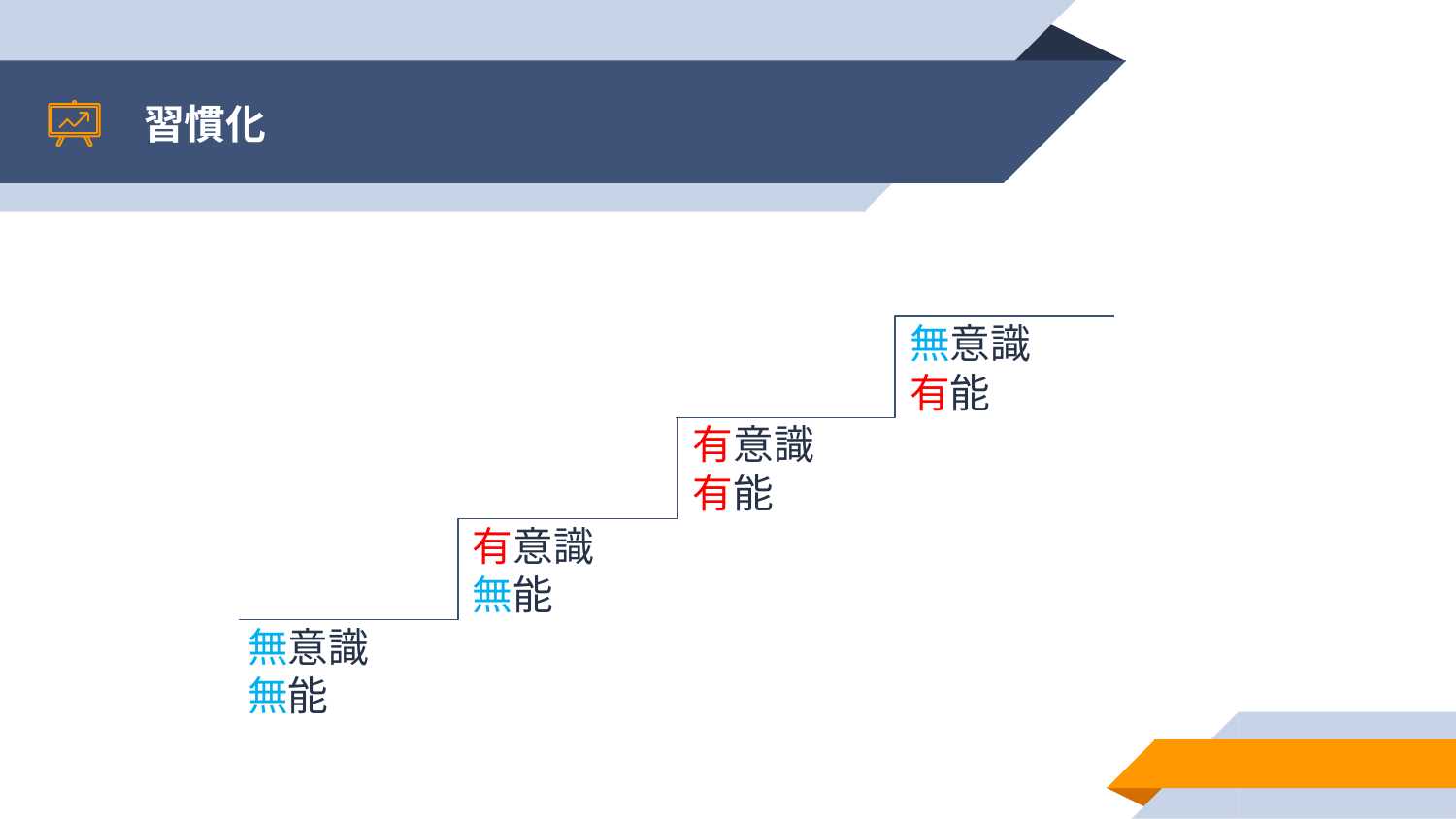

# 習慣化

無意識
有能
有意識
有能
有意識
無能
無意識
無能